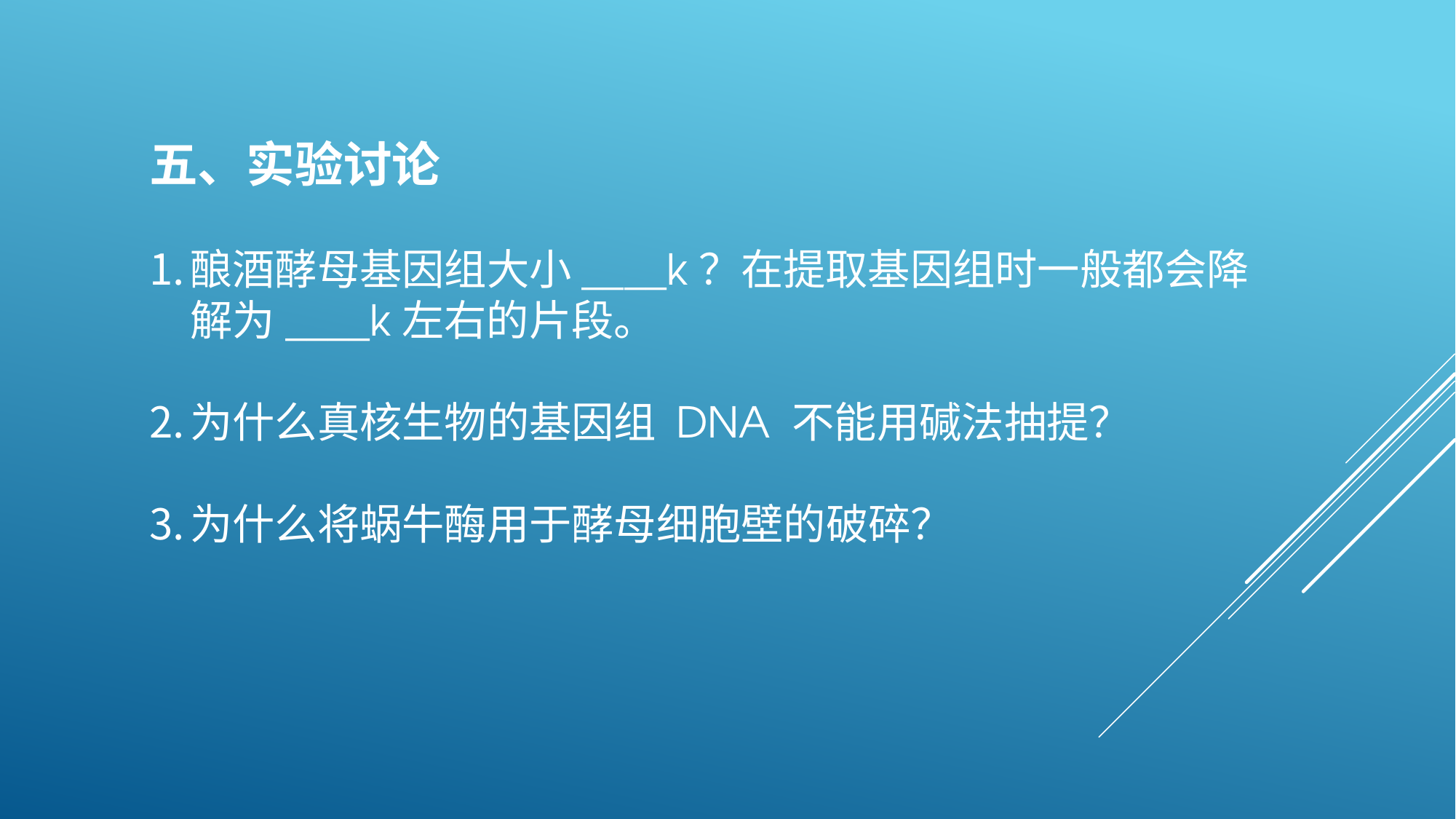

五、实验讨论

酿酒酵母基因组大小____k？在提取基因组时一般都会降解为____k左右的片段。

为什么真核生物的基因组 DNA 不能用碱法抽提？

为什么将蜗牛酶用于酵母细胞壁的破碎？